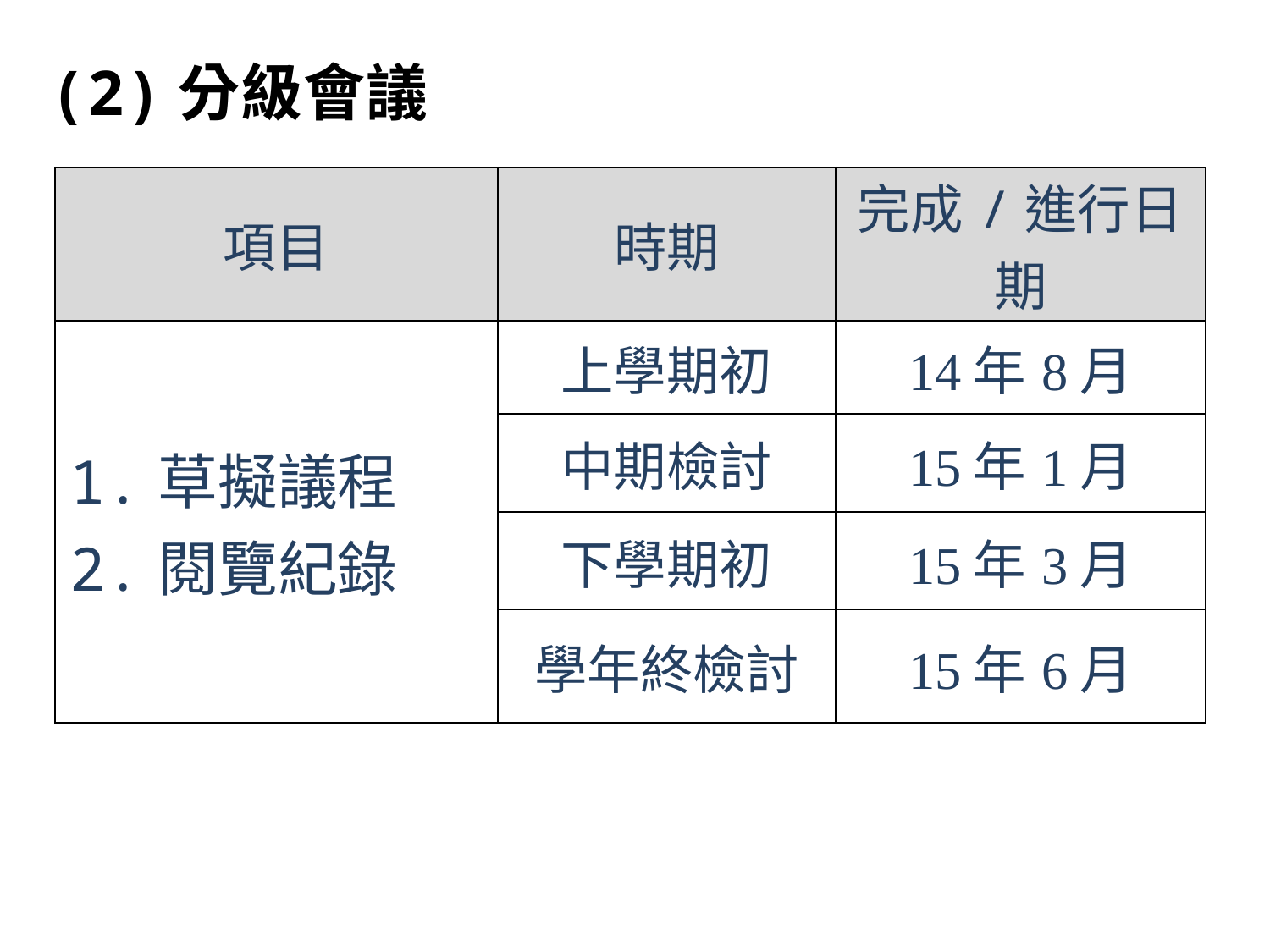

(2)分級會議
| 項目 | 時期 | 完成/進行日期 |
| --- | --- | --- |
| 1.草擬議程 2.閱覽紀錄 | 上學期初 | 14年8月 |
|  | 中期檢討 | 15年1月 |
|  | 下學期初 | 15年3月 |
|  | 學年終檢討 | 15年6月 |